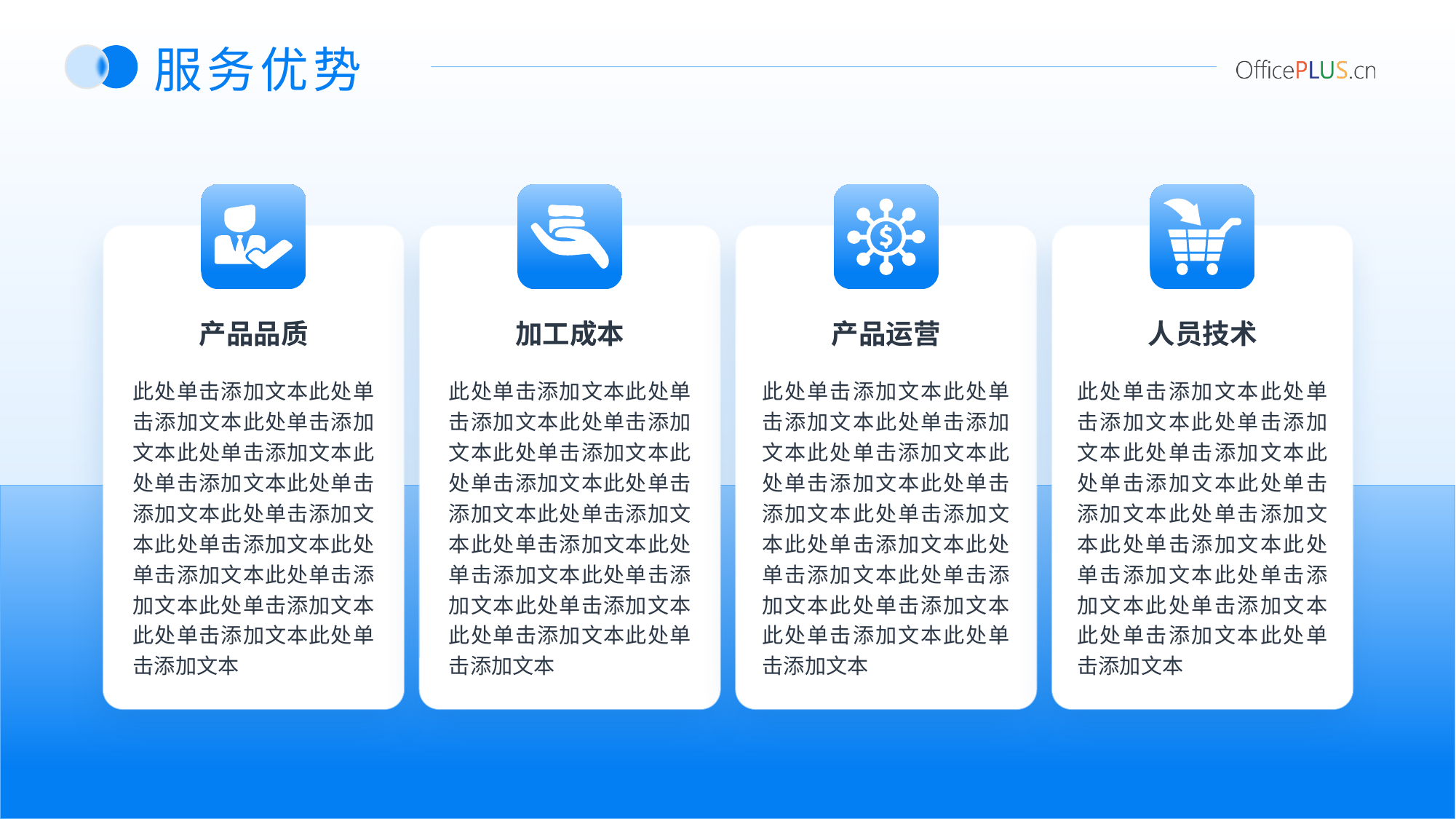

服务优势

产品品质
加工成本
产品运营
人员技术
此处单击添加文本此处单击添加文本此处单击添加文本此处单击添加文本此处单击添加文本此处单击添加文本此处单击添加文本此处单击添加文本此处单击添加文本此处单击添加文本此处单击添加文本此处单击添加文本此处单击添加文本
此处单击添加文本此处单击添加文本此处单击添加文本此处单击添加文本此处单击添加文本此处单击添加文本此处单击添加文本此处单击添加文本此处单击添加文本此处单击添加文本此处单击添加文本此处单击添加文本此处单击添加文本
此处单击添加文本此处单击添加文本此处单击添加文本此处单击添加文本此处单击添加文本此处单击添加文本此处单击添加文本此处单击添加文本此处单击添加文本此处单击添加文本此处单击添加文本此处单击添加文本此处单击添加文本
此处单击添加文本此处单击添加文本此处单击添加文本此处单击添加文本此处单击添加文本此处单击添加文本此处单击添加文本此处单击添加文本此处单击添加文本此处单击添加文本此处单击添加文本此处单击添加文本此处单击添加文本